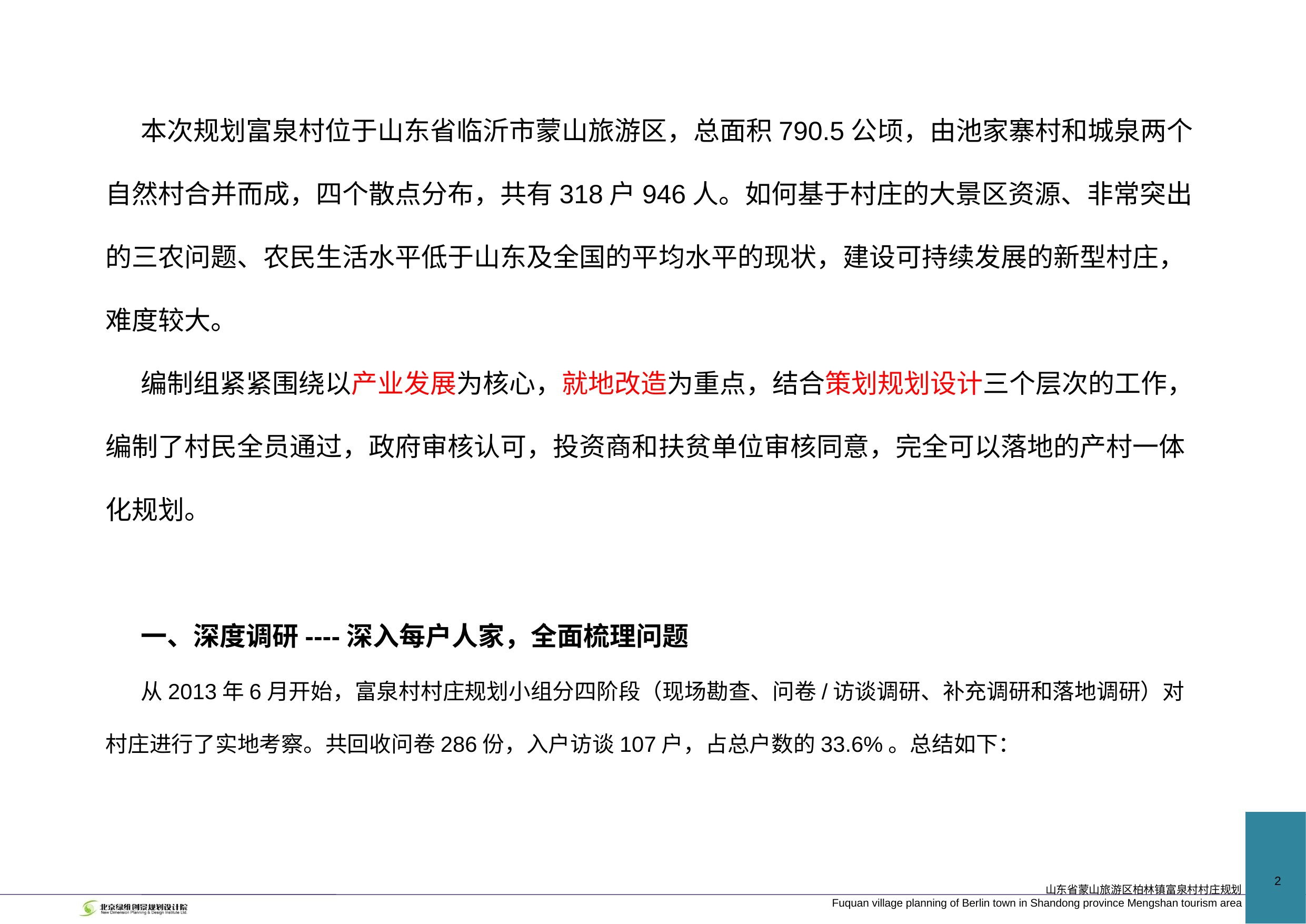

本次规划富泉村位于山东省临沂市蒙山旅游区，总面积790.5公顷，由池家寨村和城泉两个自然村合并而成，四个散点分布，共有318户946人。如何基于村庄的大景区资源、非常突出的三农问题、农民生活水平低于山东及全国的平均水平的现状，建设可持续发展的新型村庄，难度较大。
编制组紧紧围绕以产业发展为核心，就地改造为重点，结合策划规划设计三个层次的工作，编制了村民全员通过，政府审核认可，投资商和扶贫单位审核同意，完全可以落地的产村一体化规划。

一、深度调研----深入每户人家，全面梳理问题
从2013年6月开始，富泉村村庄规划小组分四阶段（现场勘查、问卷/访谈调研、补充调研和落地调研）对村庄进行了实地考察。共回收问卷286份，入户访谈107户，占总户数的33.6%。总结如下：